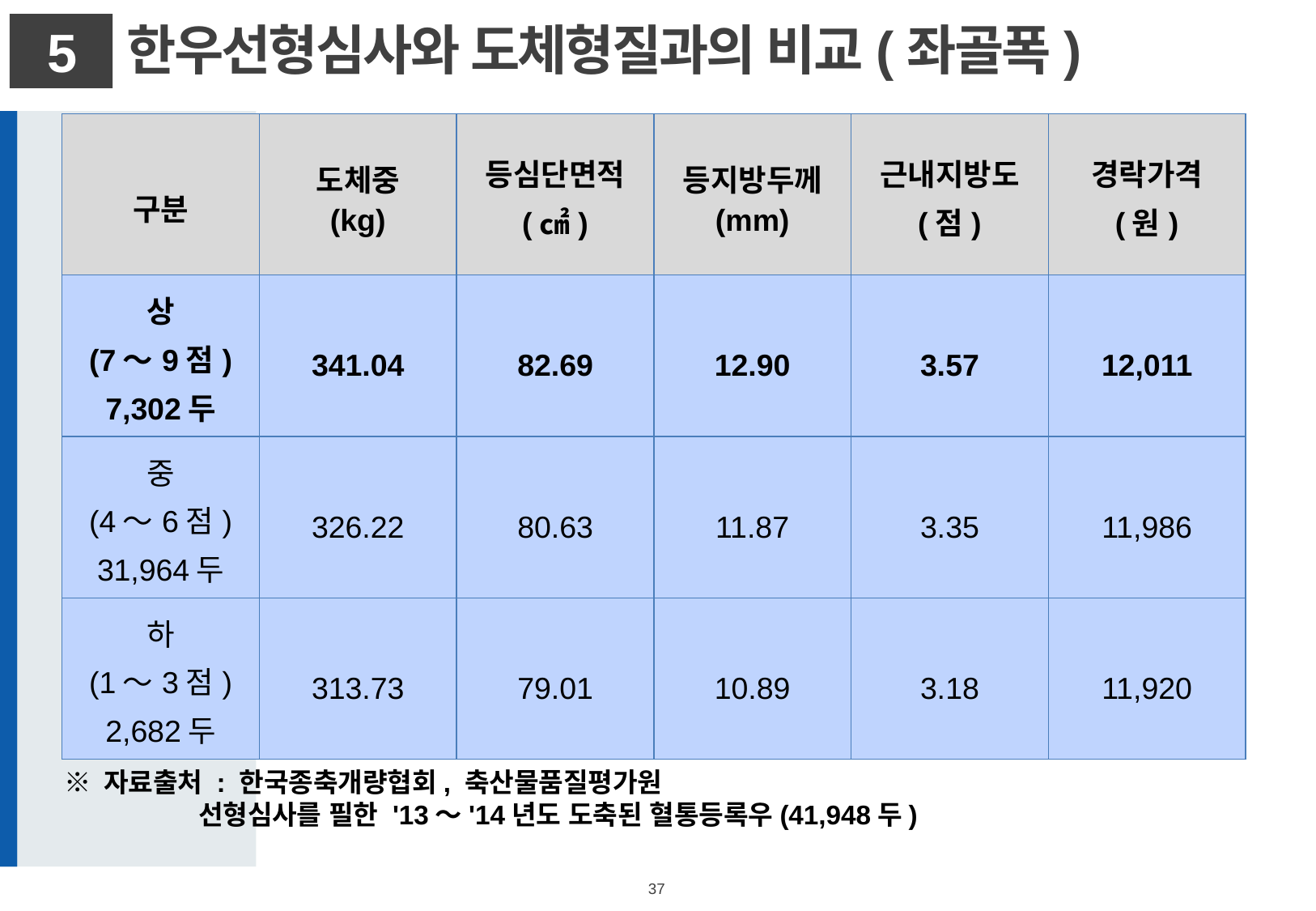

한우선형심사와 도체형질과의 비교(좌골폭)
5
| 구분 | 도체중 (kg) | 등심단면적 (㎠) | 등지방두께 (mm) | 근내지방도 (점) | 경락가격 (원) |
| --- | --- | --- | --- | --- | --- |
| 상 (7～9점) 7,302두 | 341.04 | 82.69 | 12.90 | 3.57 | 12,011 |
| 중 (4～6점) 31,964두 | 326.22 | 80.63 | 11.87 | 3.35 | 11,986 |
| 하 (1～3점) 2,682두 | 313.73 | 79.01 | 10.89 | 3.18 | 11,920 |
※ 자료출처 : 한국종축개량협회, 축산물품질평가원
                 선형심사를 필한 '13～'14년도 도축된 혈통등록우(41,948두)
37